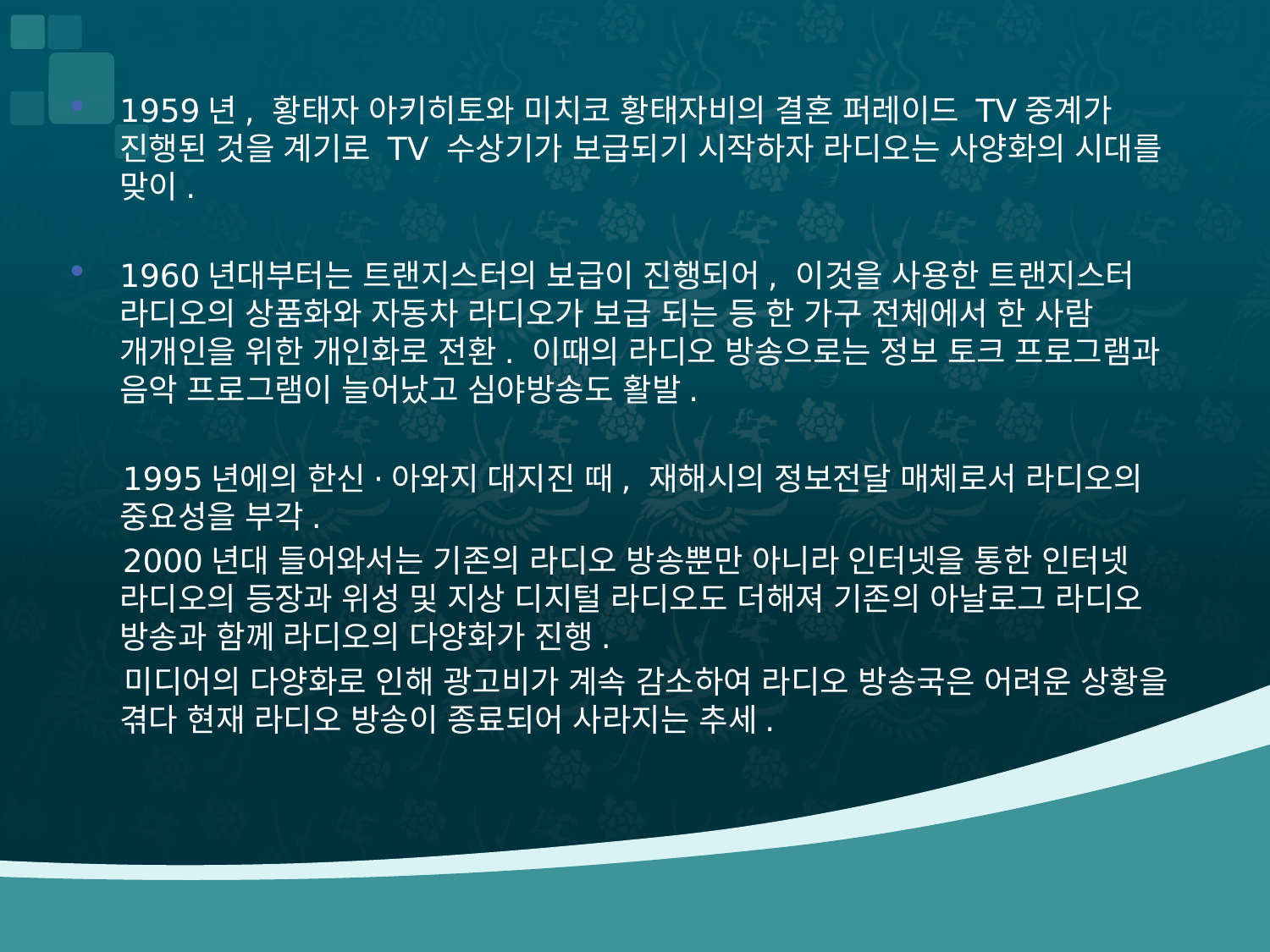

1959년, 황태자 아키히토와 미치코 황태자비의 결혼 퍼레이드 TV중계가 진행된 것을 계기로 TV 수상기가 보급되기 시작하자 라디오는 사양화의 시대를 맞이.

1960년대부터는 트랜지스터의 보급이 진행되어, 이것을 사용한 트랜지스터 라디오의 상품화와 자동차 라디오가 보급 되는 등 한 가구 전체에서 한 사람 개개인을 위한 개인화로 전환. 이때의 라디오 방송으로는 정보 토크 프로그램과 음악 프로그램이 늘어났고 심야방송도 활발.

     1995년에의 한신·아와지 대지진 때, 재해시의 정보전달 매체로서 라디오의 중요성을 부각.
     2000년대 들어와서는 기존의 라디오 방송뿐만 아니라 인터넷을 통한 인터넷 라디오의 등장과 위성 및 지상 디지털 라디오도 더해져 기존의 아날로그 라디오 방송과 함께 라디오의 다양화가 진행.
     미디어의 다양화로 인해 광고비가 계속 감소하여 라디오 방송국은 어려운 상황을 겪다 현재 라디오 방송이 종료되어 사라지는 추세.